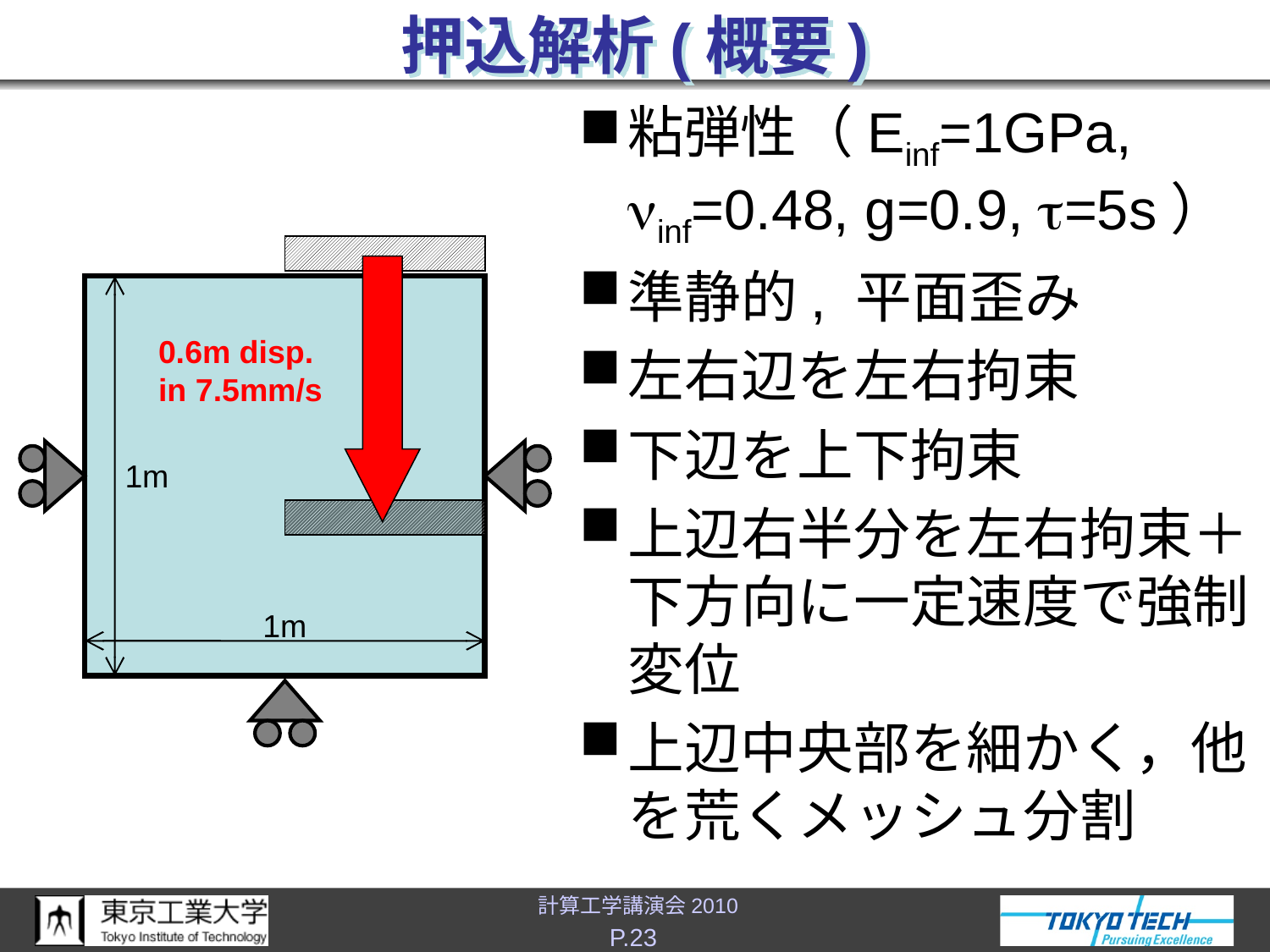

# 押込解析(概要)
粘弾性（Einf=1GPa, νinf=0.48, g=0.9, τ=5s）
準静的, 平面歪み
左右辺を左右拘束
下辺を上下拘束
上辺右半分を左右拘束＋下方向に一定速度で強制変位
上辺中央部を細かく，他を荒くメッシュ分割

0.6m disp.
in 7.5mm/s

1m

1m